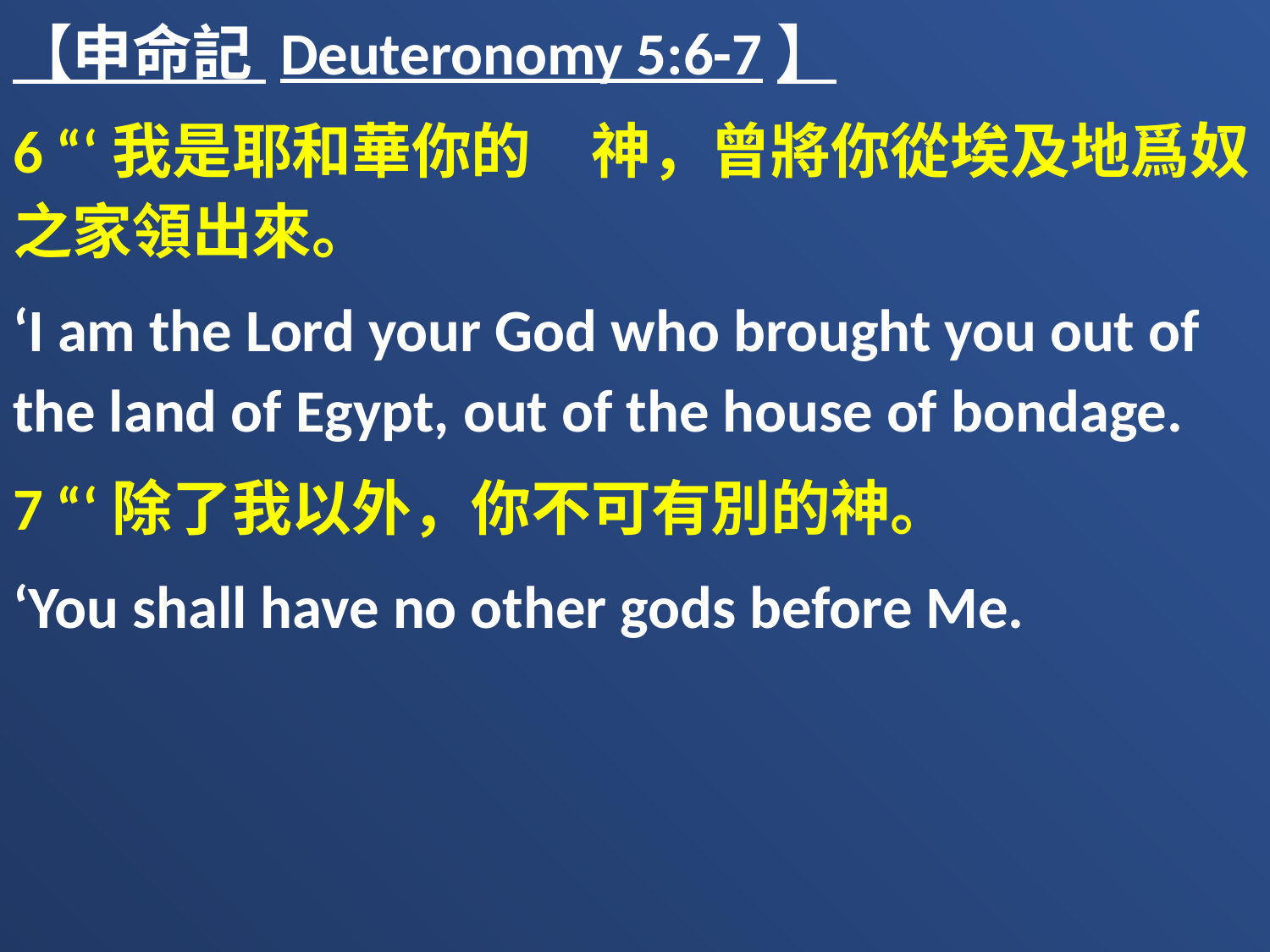

【申命記 Deuteronomy 5:6-7】
6 “‘我是耶和華你的　神，曾將你從埃及地爲奴之家領出來。
‘I am the Lord your God who brought you out of the land of Egypt, out of the house of bondage.
7 “‘除了我以外，你不可有別的神。
‘You shall have no other gods before Me.